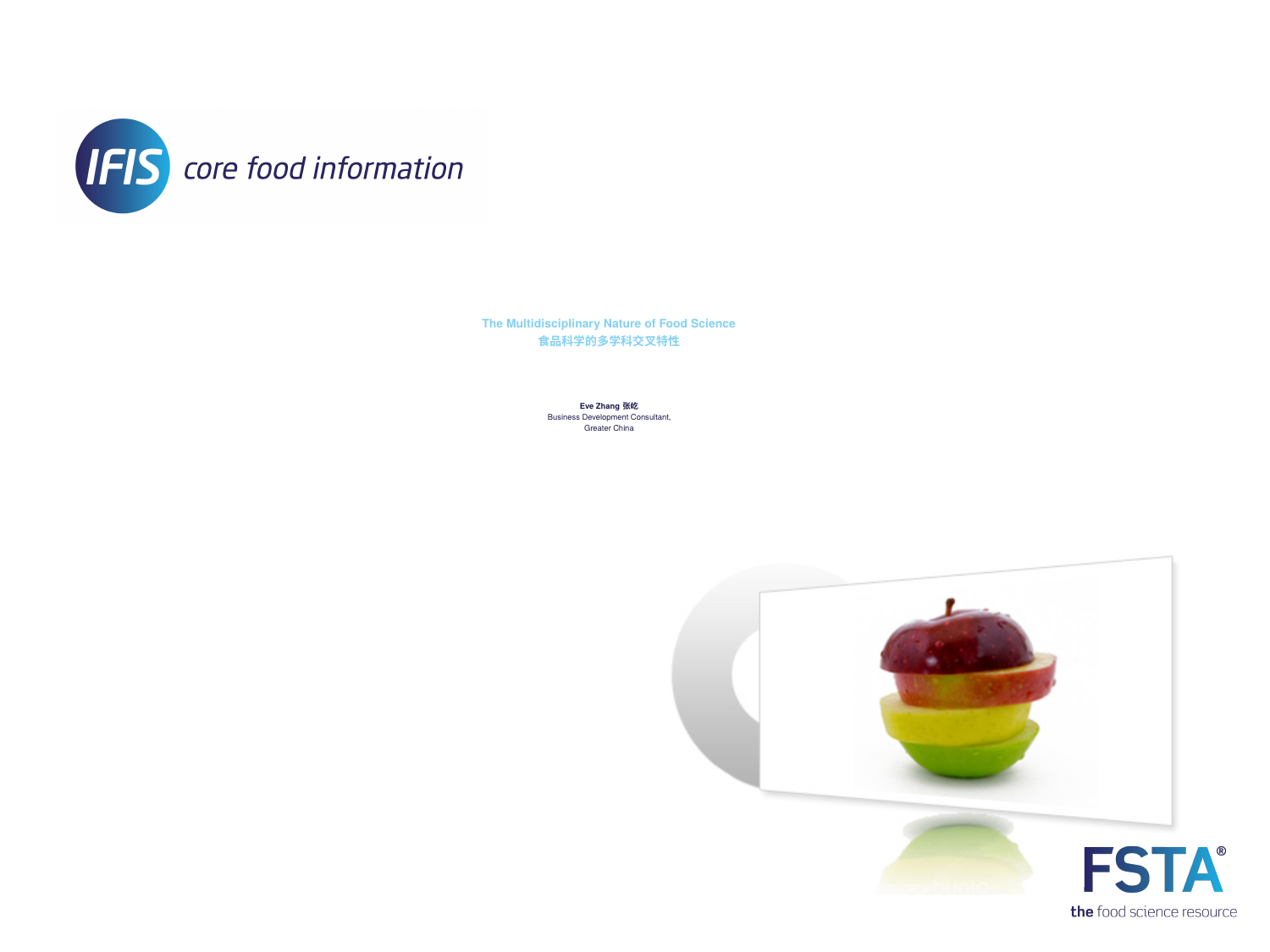

The Multidisciplinary Nature of Food Science
食品科学的多学科交叉特性
Eve Zhang 张屹
Business Development Consultant,
Greater China